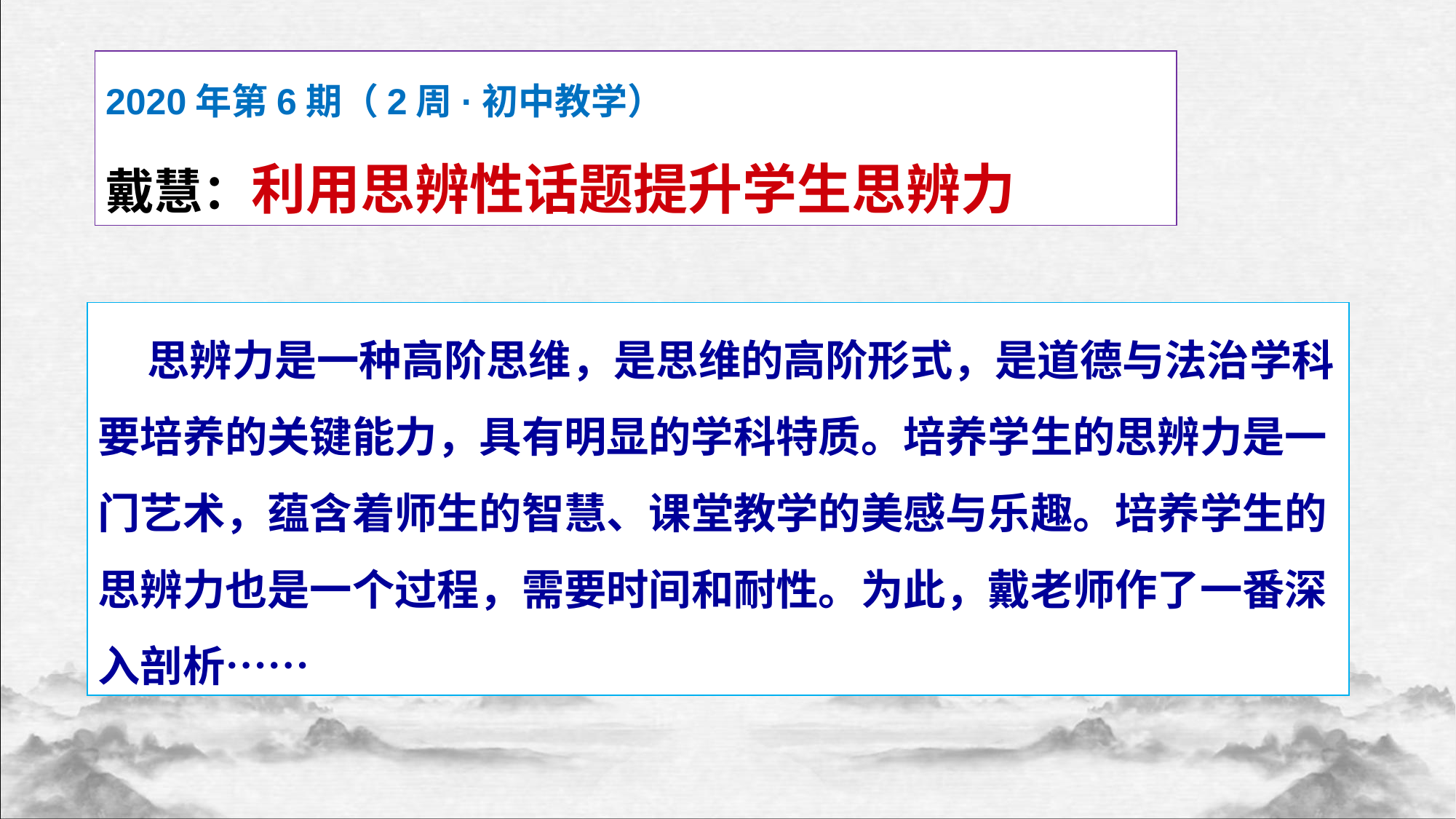

2020年第6期（2周·初中教学）
戴慧：利用思辨性话题提升学生思辨力
     思辨力是一种高阶思维，是思维的高阶形式，是道德与法治学科要培养的关键能力，具有明显的学科特质。培养学生的思辨力是一门艺术，蕴含着师生的智慧、课堂教学的美感与乐趣。培养学生的思辨力也是一个过程，需要时间和耐性。为此，戴老师作了一番深入剖析……